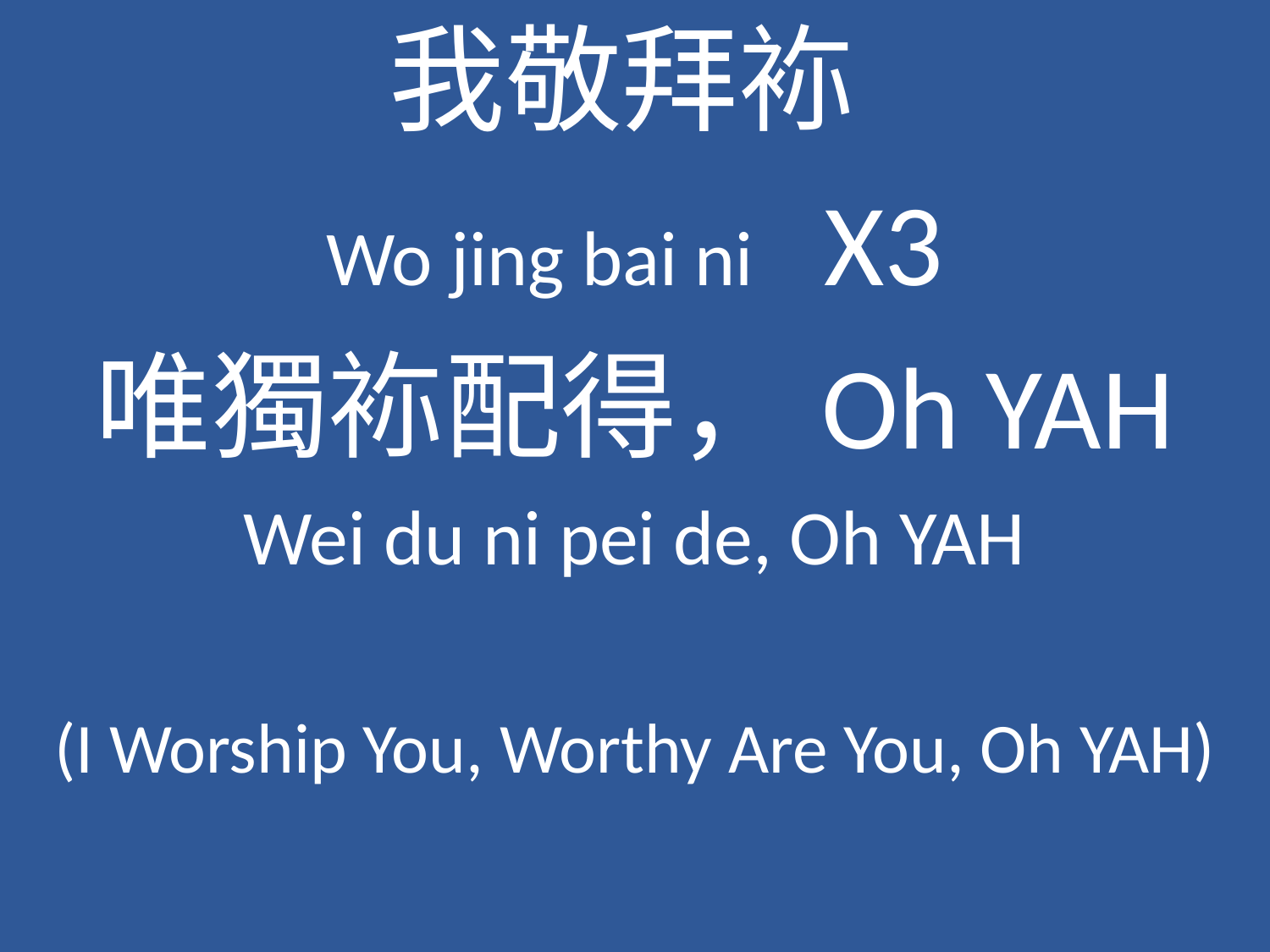

我敬拜袮
Wo jing bai ni    X3
唯獨袮配得，Oh YAH
Wei du ni pei de, Oh YAH

(I Worship You, Worthy Are You, Oh YAH)